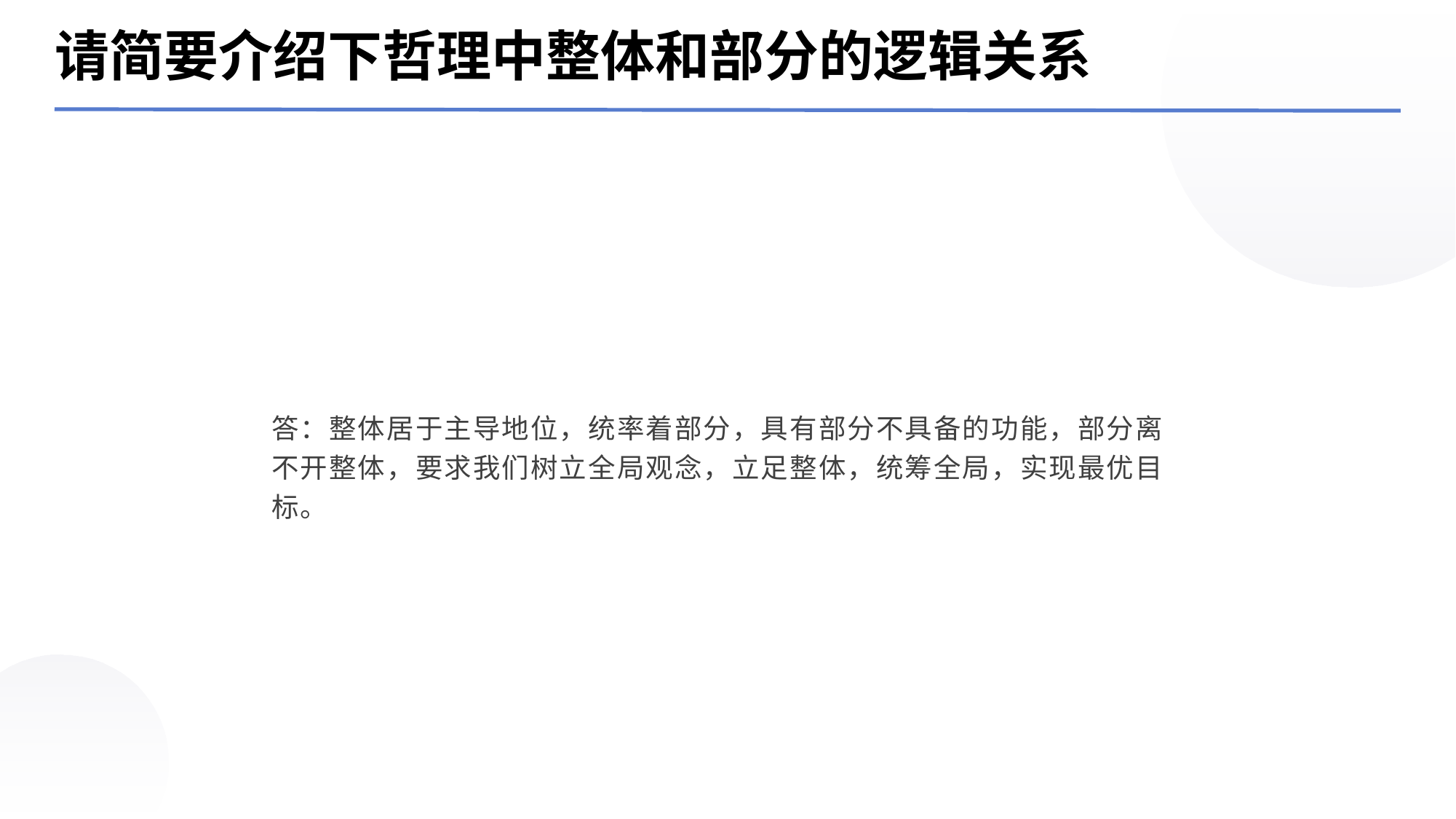

请简要介绍下哲理中整体和部分的逻辑关系
答：整体居于主导地位，统率着部分，具有部分不具备的功能，部分离不开整体，要求我们树立全局观念，立足整体，统筹全局，实现最优目标。